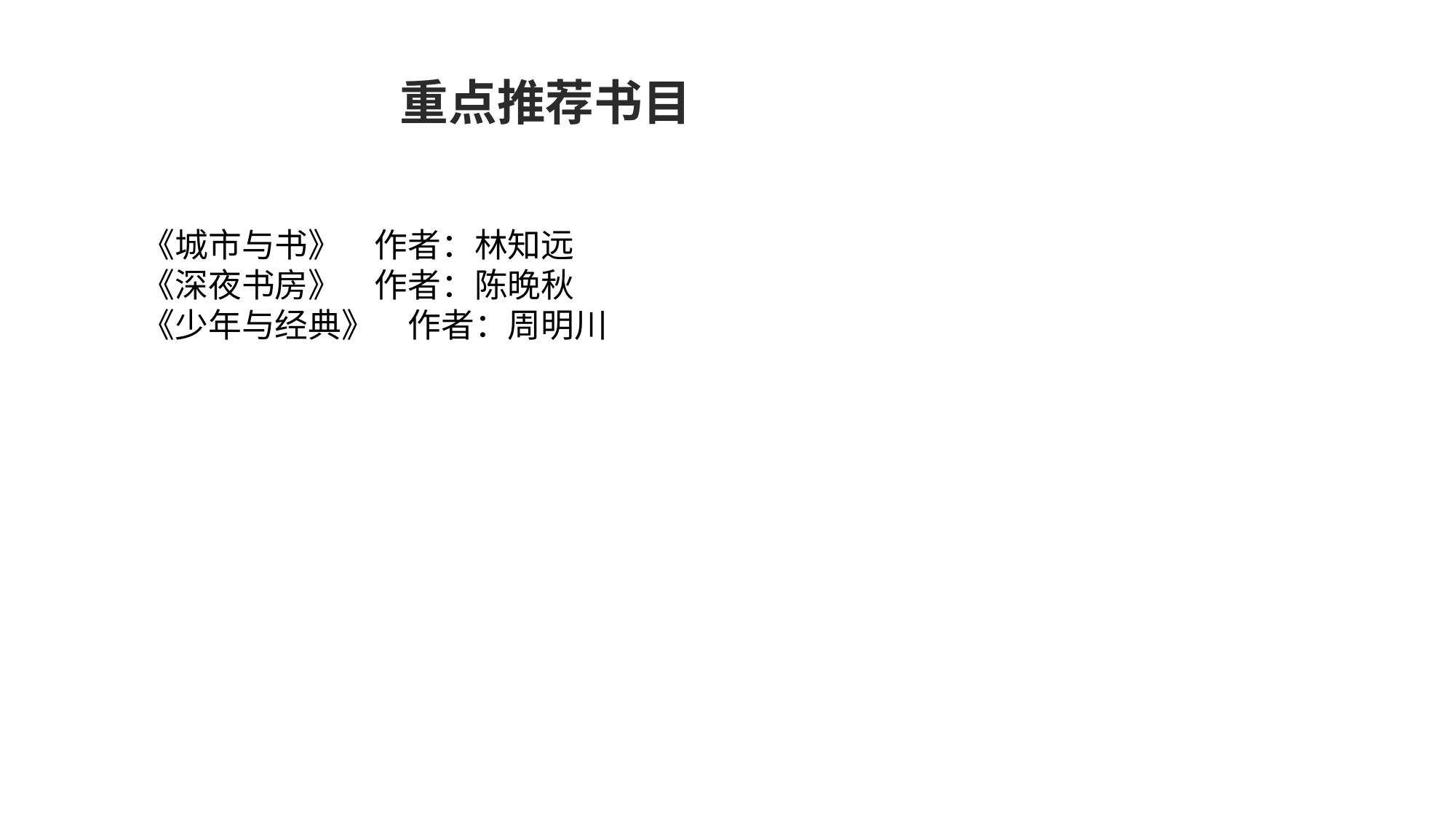

# 重点推荐书目
《城市与书》　作者：林知远
《深夜书房》　作者：陈晚秋
《少年与经典》　作者：周明川